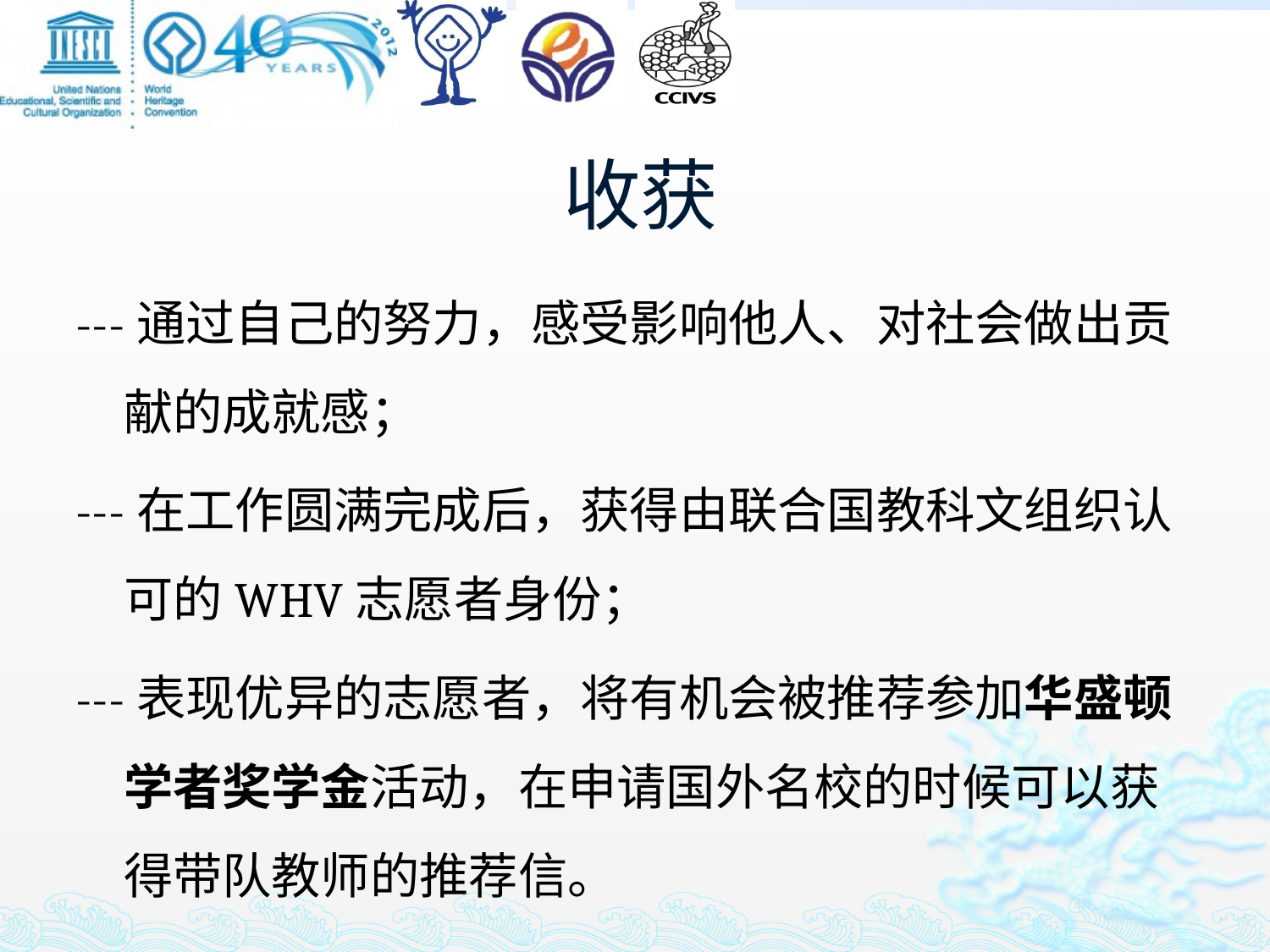

# 收获
---通过自己的努力，感受影响他人、对社会做出贡献的成就感；
---在工作圆满完成后，获得由联合国教科文组织认可的WHV志愿者身份；
---表现优异的志愿者，将有机会被推荐参加华盛顿学者奖学金活动，在申请国外名校的时候可以获得带队教师的推荐信。